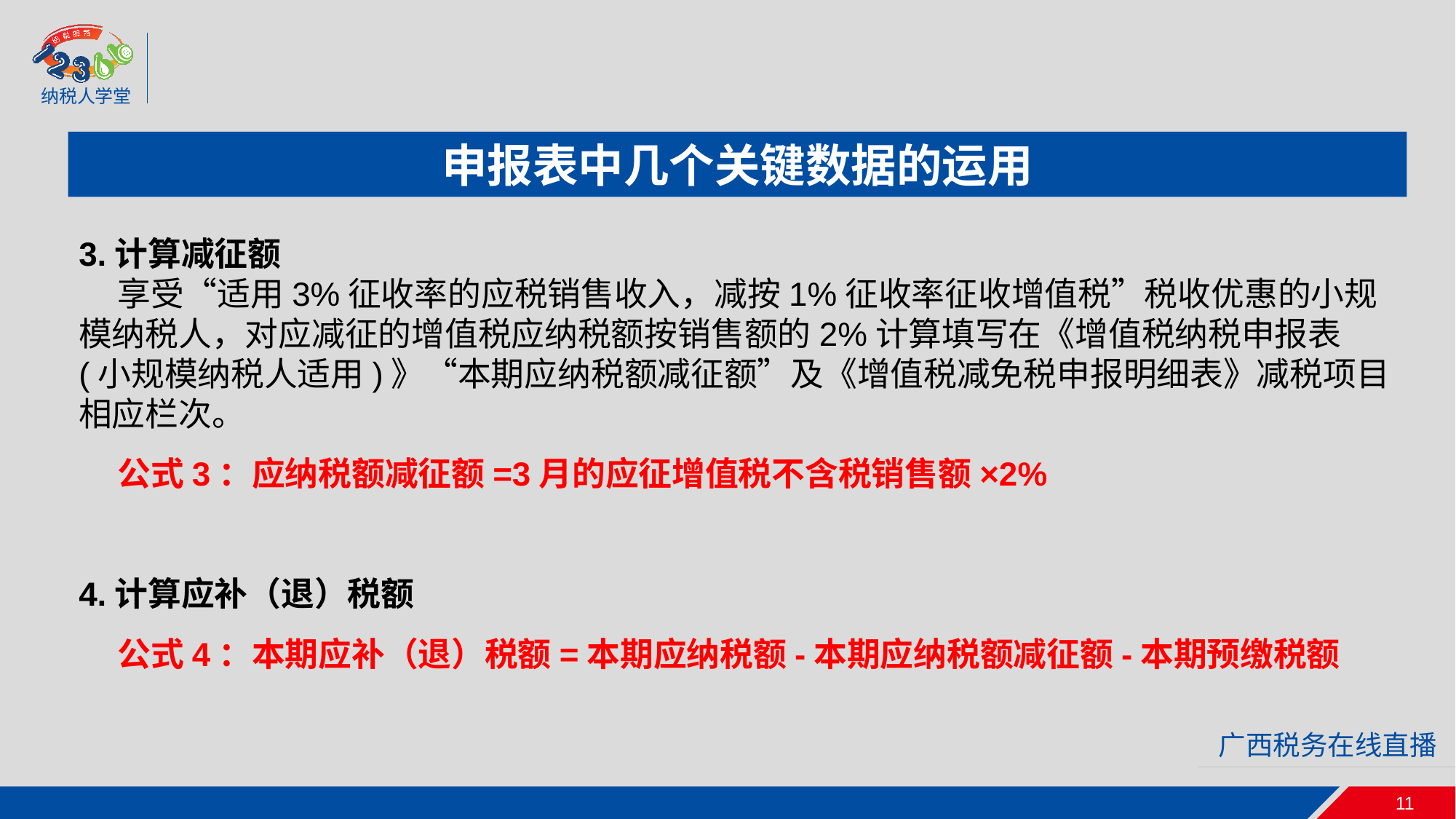

申报表中几个关键数据的运用
3.计算减征额
    享受“适用3%征收率的应税销售收入，减按1%征收率征收增值税”税收优惠的小规模纳税人，对应减征的增值税应纳税额按销售额的2%计算填写在《增值税纳税申报表(小规模纳税人适用)》“本期应纳税额减征额”及《增值税减免税申报明细表》减税项目相应栏次。
    公式3：应纳税额减征额=3月的应征增值税不含税销售额×2%

4.计算应补（退）税额
    公式4：本期应补（退）税额=本期应纳税额-本期应纳税额减征额-本期预缴税额